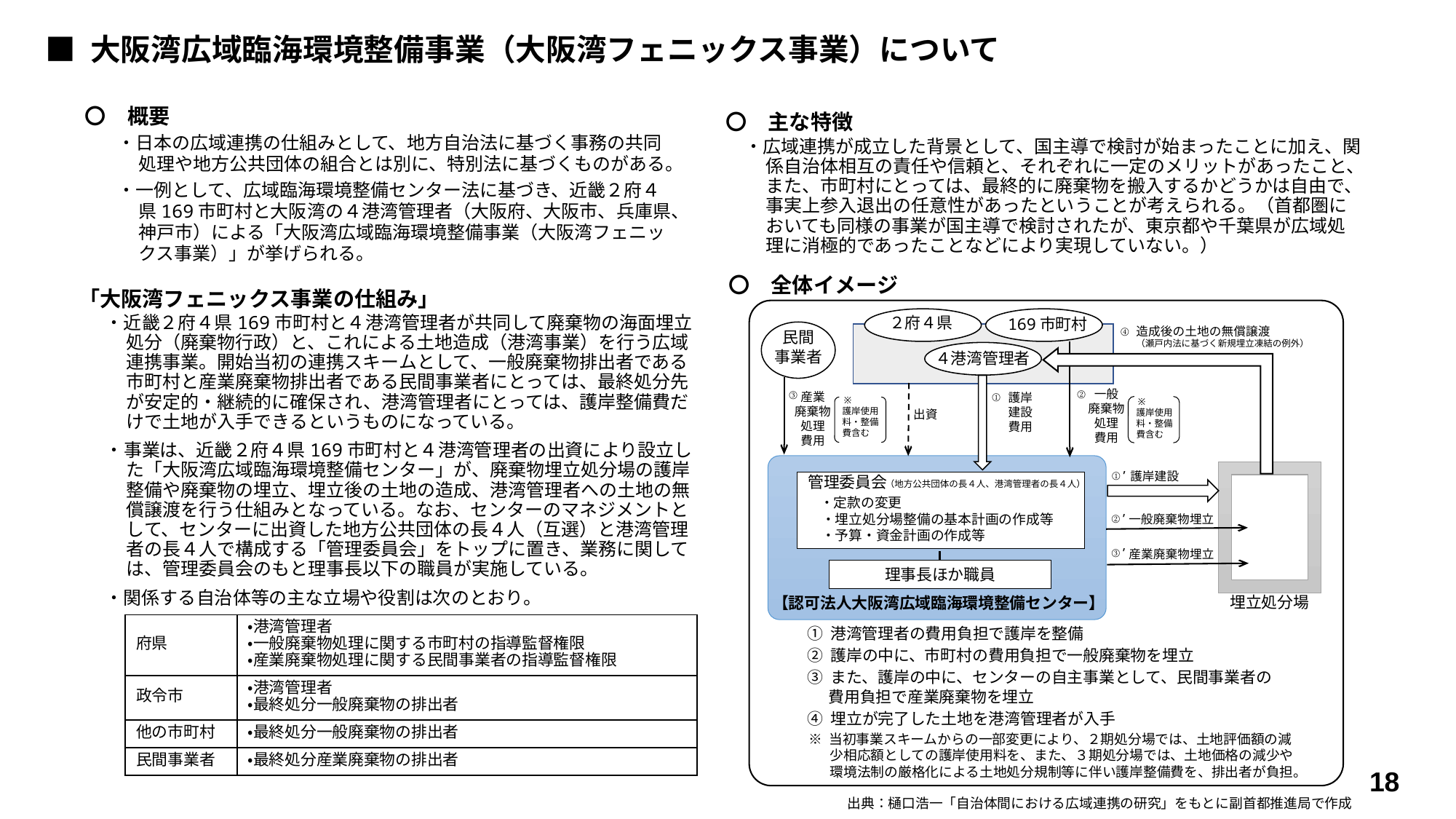

■ 大阪湾広域臨海環境整備事業（大阪湾フェニックス事業）について
〇　概要
〇　主な特徴
・日本の広域連携の仕組みとして、地方自治法に基づく事務の共同処理や地方公共団体の組合とは別に、特別法に基づくものがある。
・一例として、広域臨海環境整備センター法に基づき、近畿２府４県169市町村と大阪湾の４港湾管理者（大阪府、大阪市、兵庫県、神戸市）による「大阪湾広域臨海環境整備事業（大阪湾フェニックス事業）」が挙げられる。
・広域連携が成立した背景として、国主導で検討が始まったことに加え、関係自治体相互の責任や信頼と、それぞれに一定のメリットがあったこと、また、市町村にとっては、最終的に廃棄物を搬入するかどうかは自由で、事実上参入退出の任意性があったということが考えられる。（首都圏においても同様の事業が国主導で検討されたが、東京都や千葉県が広域処理に消極的であったことなどにより実現していない。）
〇　全体イメージ
「大阪湾フェニックス事業の仕組み」

２府４県
・近畿２府４県169市町村と４港湾管理者が共同して廃棄物の海面埋立処分（廃棄物行政）と、これによる土地造成（港湾事業）を行う広域連携事業。開始当初の連携スキームとして、一般廃棄物排出者である市町村と産業廃棄物排出者である民間事業者にとっては、最終処分先が安定的・継続的に確保され、港湾管理者にとっては、護岸整備費だけで土地が入手できるというものになっている。
・事業は、近畿２府４県169市町村と４港湾管理者の出資により設立した「大阪湾広域臨海環境整備センター」が、廃棄物埋立処分場の護岸整備や廃棄物の埋立、埋立後の土地の造成、港湾管理者への土地の無償譲渡を行う仕組みとなっている。なお、センターのマネジメントとして、センターに出資した地方公共団体の長４人（互選）と港湾管理者の長４人で構成する「管理委員会」をトップに置き、業務に関しては、管理委員会のもと理事長以下の職員が実施している。
・関係する自治体等の主な立場や役割は次のとおり。
169市町村

造成後の土地の無償譲渡
（瀬戸内法に基づく新規埋立凍結の例外）
④

民間
事業者

４港湾管理者

②
一般
廃棄物
処理
費用
③
①
産業
廃棄物
処理
費用
護岸
建設
費用
※
護岸使用
料・整備
費含む
※
護岸使用
料・整備
費含む

出資

①’
護岸建設
管理委員会
　・定款の変更
　・埋立処分場整備の基本計画の作成等
　・予算・資金計画の作成等
（地方公共団体の長４人、港湾管理者の長４人）
②’
一般廃棄物埋立
③’
産業廃棄物埋立
理事長ほか職員
埋立処分場
【認可法人大阪湾広域臨海環境整備センター】
| 府県 | ・港湾管理者 ・一般廃棄物処理に関する市町村の指導監督権限 ・産業廃棄物処理に関する民間事業者の指導監督権限 |
| --- | --- |
| 政令市 | ・港湾管理者 ・最終処分一般廃棄物の排出者 |
| 他の市町村 | ・最終処分一般廃棄物の排出者 |
| 民間事業者 | ・最終処分産業廃棄物の排出者 |
① 港湾管理者の費用負担で護岸を整備
② 護岸の中に、市町村の費用負担で一般廃棄物を埋立
③ また、護岸の中に、センターの自主事業として、民間事業者の費用負担で産業廃棄物を埋立
④ 埋立が完了した土地を港湾管理者が入手
※ 当初事業スキームからの一部変更により、２期処分場では、土地評価額の減少相応額としての護岸使用料を、また、３期処分場では、土地価格の減少や環境法制の厳格化による土地処分規制等に伴い護岸整備費を、排出者が負担。
18
出典：樋口浩一「自治体間における広域連携の研究」をもとに副首都推進局で作成